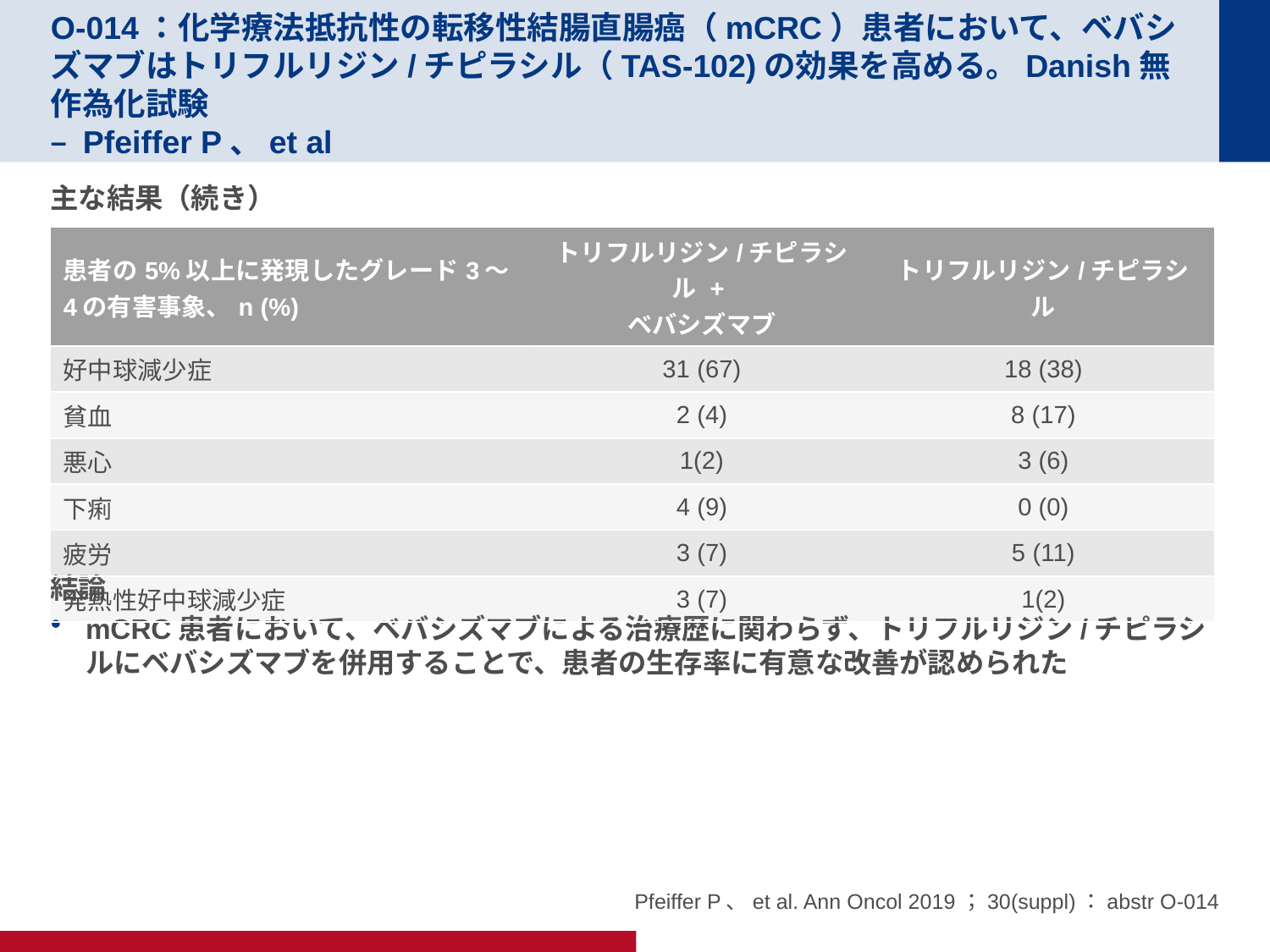

# O-014：化学療法抵抗性の転移性結腸直腸癌（mCRC）患者において、ベバシズマブはトリフルリジン/チピラシル（TAS-102)の効果を高める。Danish無作為化試験 – Pfeiffer P、et al
主な結果（続き）
結論
mCRC患者において、ベバシズマブによる治療歴に関わらず、トリフルリジン/チピラシルにベバシズマブを併用することで、患者の生存率に有意な改善が認められた
| 患者の5%以上に発現したグレード3～4の有害事象、n (%) | トリフルリジン/チピラシル + ベバシズマブ | トリフルリジン/チピラシル |
| --- | --- | --- |
| 好中球減少症 | 31 (67) | 18 (38) |
| 貧血 | 2 (4) | 8 (17) |
| 悪心 | 1(2) | 3 (6) |
| 下痢 | 4 (9) | 0 (0) |
| 疲労 | 3 (7) | 5 (11) |
| 発熱性好中球減少症 | 3 (7) | 1(2) |
Pfeiffer P、et al. Ann Oncol 2019；30(suppl)：abstr O-014